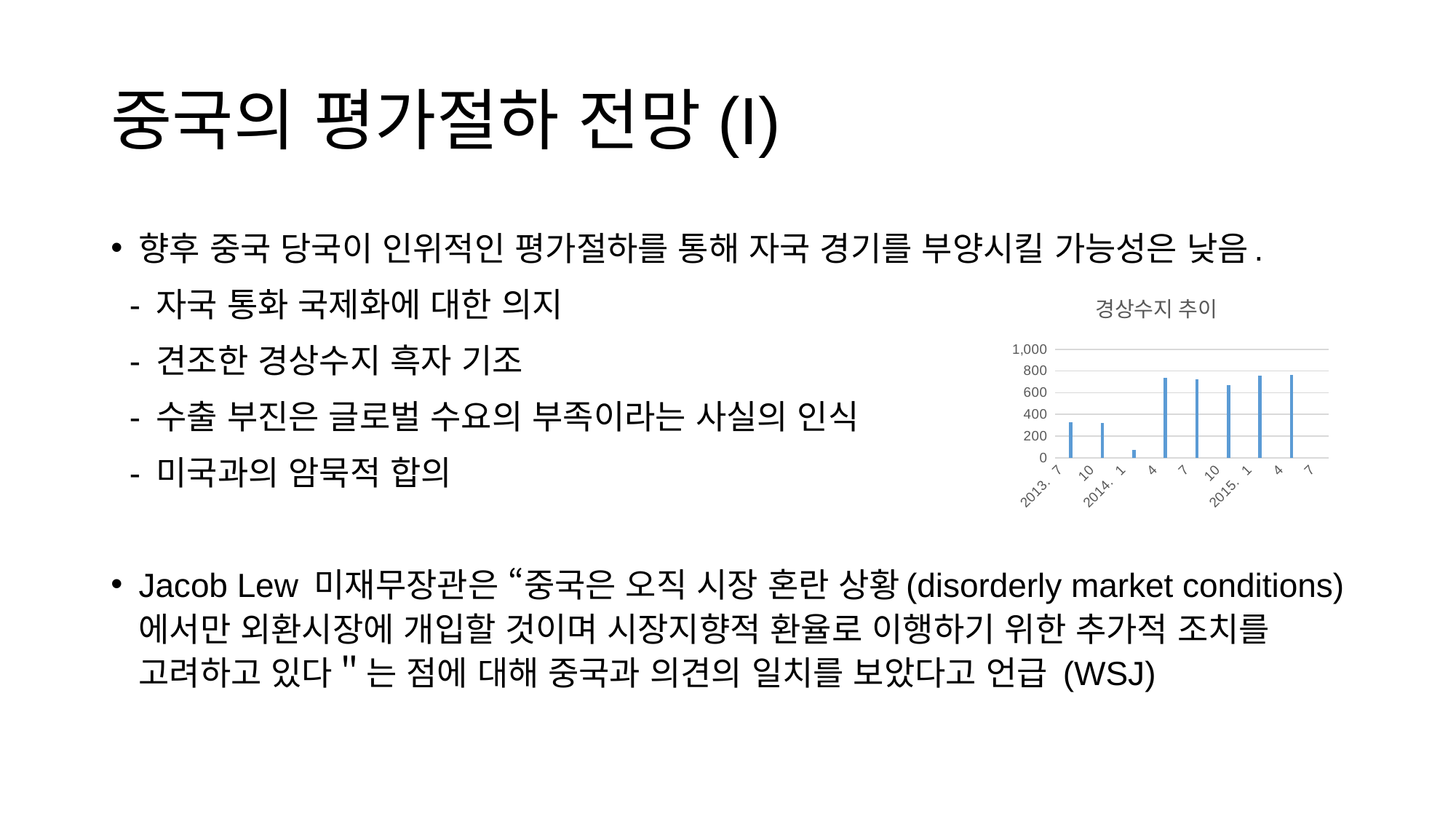

# 중국의 평가절하 전망(I)
향후 중국 당국이 인위적인 평가절하를 통해 자국 경기를 부양시킬 가능성은 낮음.
  - 자국 통화 국제화에 대한 의지
  - 견조한 경상수지 흑자 기조
  - 수출 부진은 글로벌 수요의 부족이라는 사실의 인식
  - 미국과의 암묵적 합의

Jacob Lew 미재무장관은 “중국은 오직 시장 혼란 상황(disorderly market conditions)에서만 외환시장에 개입할 것이며 시장지향적 환율로 이행하기 위한 추가적 조치를 고려하고 있다＂는 점에 대해 중국과 의견의 일치를 보았다고 언급 (WSJ)

### Chart: 경상수지 추이

| Category |  |
|---|---|
| 2013.   7 | None |
| 8 | 325.87397250000004 |
| 9 | None |
| 10 | None |
| 11 | 319.66528139999997 |
| 12 | None |
| 2014.   1 | None |
| 2 | 70.38863142999999 |
| 3 | None |
| 4 | None |
| 5 | 734.4131324 |
| 6 | None |
| 7 | None |
| 8 | 721.7633672000001 |
| 9 | None |
| 10 | None |
| 11 | 670.2108622 |
| 12 | None |
| 2015.   1 | None |
| 2 | 755.6898735 |
| 3 | None |
| 4 | None |
| 5 | 766.0 |
| 6 | None |
| 7 | None |
| 8 | None |